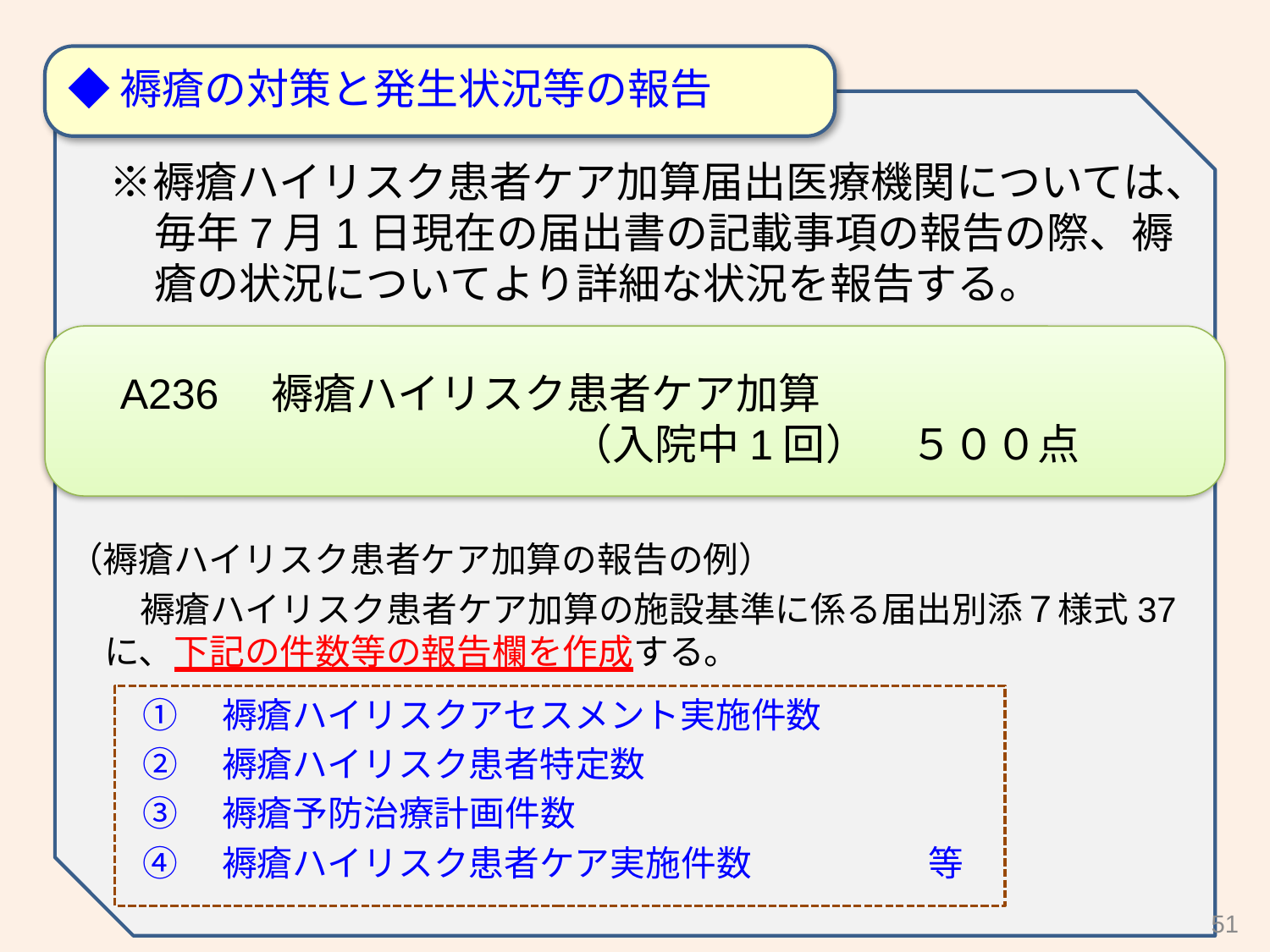

◆褥瘡の対策と発生状況等の報告
　※褥瘡ハイリスク患者ケア加算届出医療機関については、毎年7月1日現在の届出書の記載事項の報告の際、褥瘡の状況についてより詳細な状況を報告する。

　A236　褥瘡ハイリスク患者ケア加算
　　　　　　　　　　　（入院中1回）　５００点

（褥瘡ハイリスク患者ケア加算の報告の例）
　褥瘡ハイリスク患者ケア加算の施設基準に係る届出別添７様式37に、下記の件数等の報告欄を作成する。
①　褥瘡ハイリスクアセスメント実施件数
②　褥瘡ハイリスク患者特定数
③　褥瘡予防治療計画件数
④　褥瘡ハイリスク患者ケア実施件数　　　　　等

51